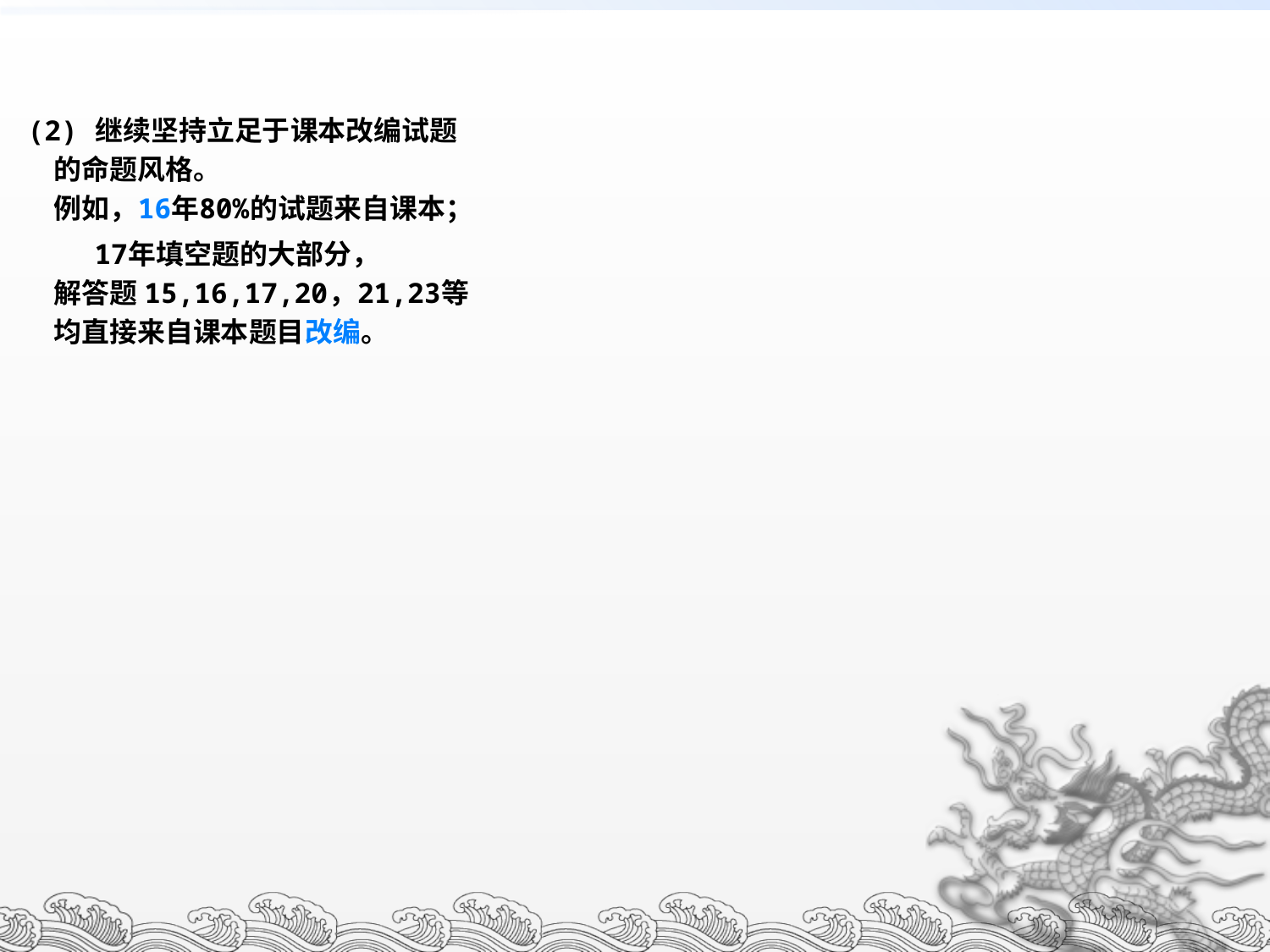

(2) 继续坚持立足于课本改编试题
    的命题风格。
    例如，16年80%的试题来自课本；
    17年填空题的大部分，
    解答题 15,16,17,20，21,23等
    均直接来自课本题目改编。